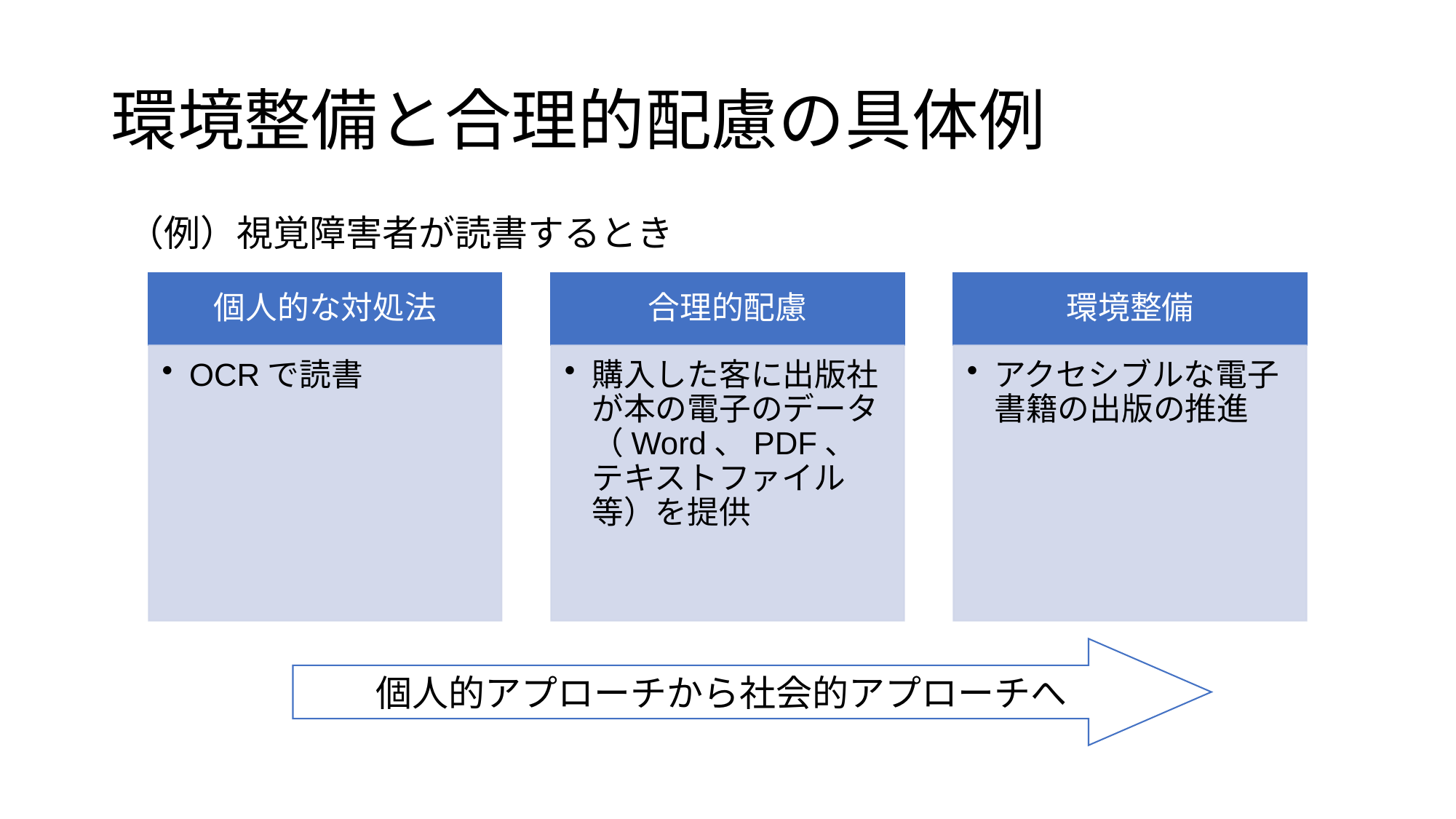

# 環境整備と合理的配慮の具体例
（例）視覚障害者が読書するとき
個人的な対処法
OCRで読書
合理的配慮
購入した客に出版社が本の電子のデータ（Word、PDF、テキストファイル等）を提供
環境整備
アクセシブルな電子書籍の出版の推進
個人的アプローチから社会的アプローチへ